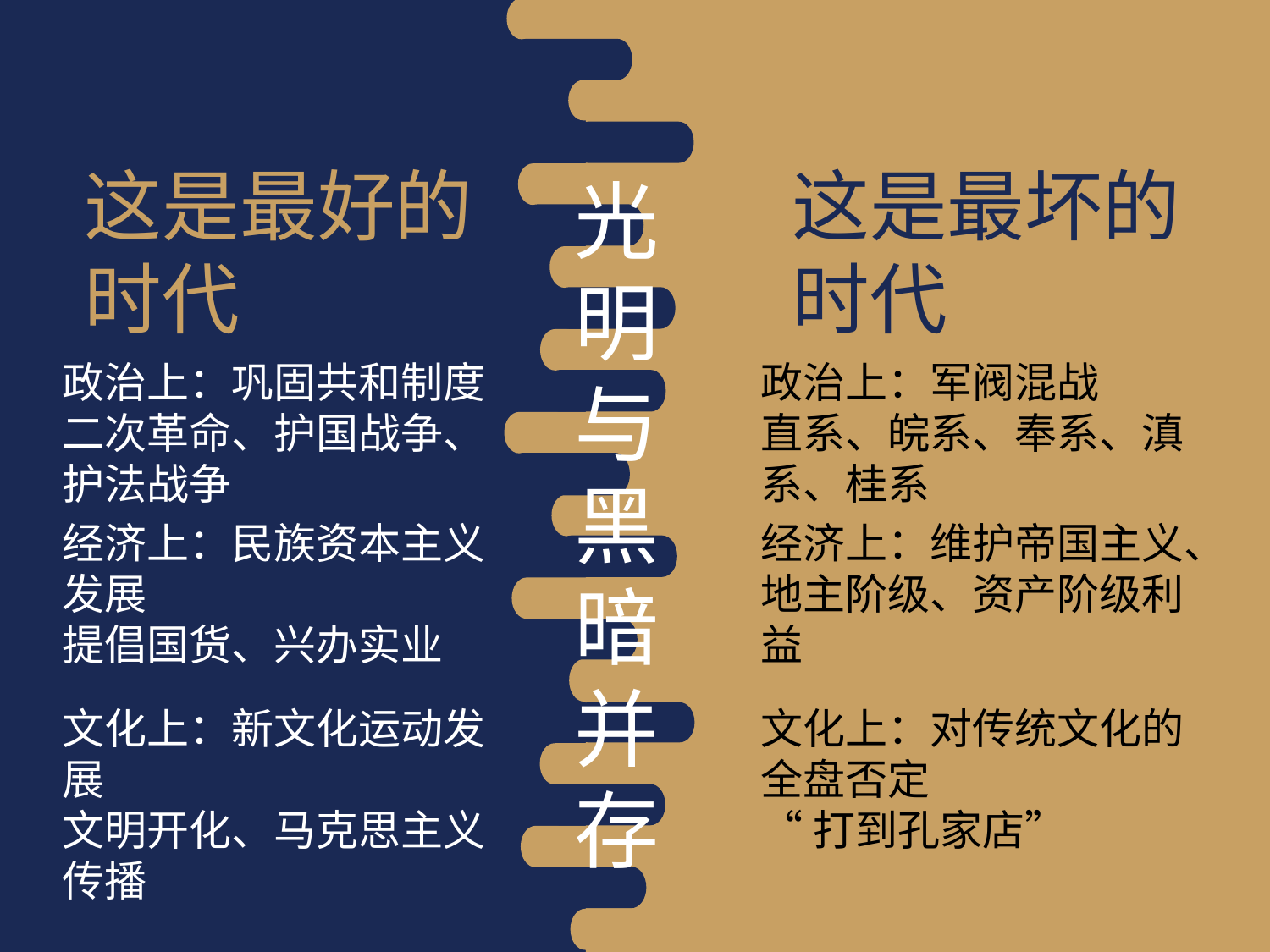

这是最好的时代
这是最坏的时代
光
明
与
黑
暗
并
存
政治上：巩固共和制度
二次革命、护国战争、护法战争
政治上：军阀混战
直系、皖系、奉系、滇系、桂系
经济上：民族资本主义发展
提倡国货、兴办实业
经济上：维护帝国主义、地主阶级、资产阶级利益
文化上：新文化运动发展
文明开化、马克思主义传播
文化上：对传统文化的全盘否定
“打到孔家店”